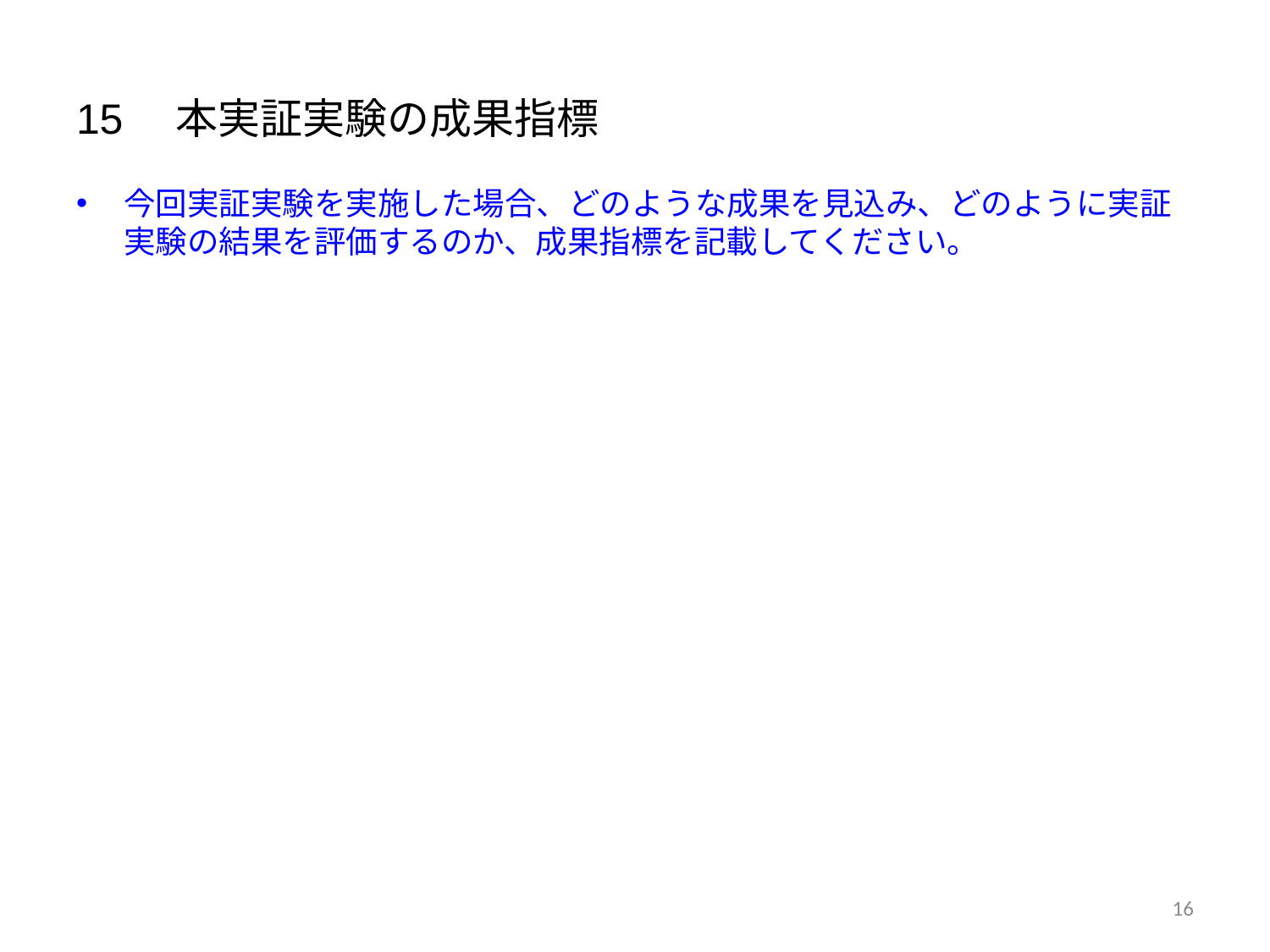

# 15　本実証実験の成果指標
今回実証実験を実施した場合、どのような成果を見込み、どのように実証実験の結果を評価するのか、成果指標を記載してください。
16